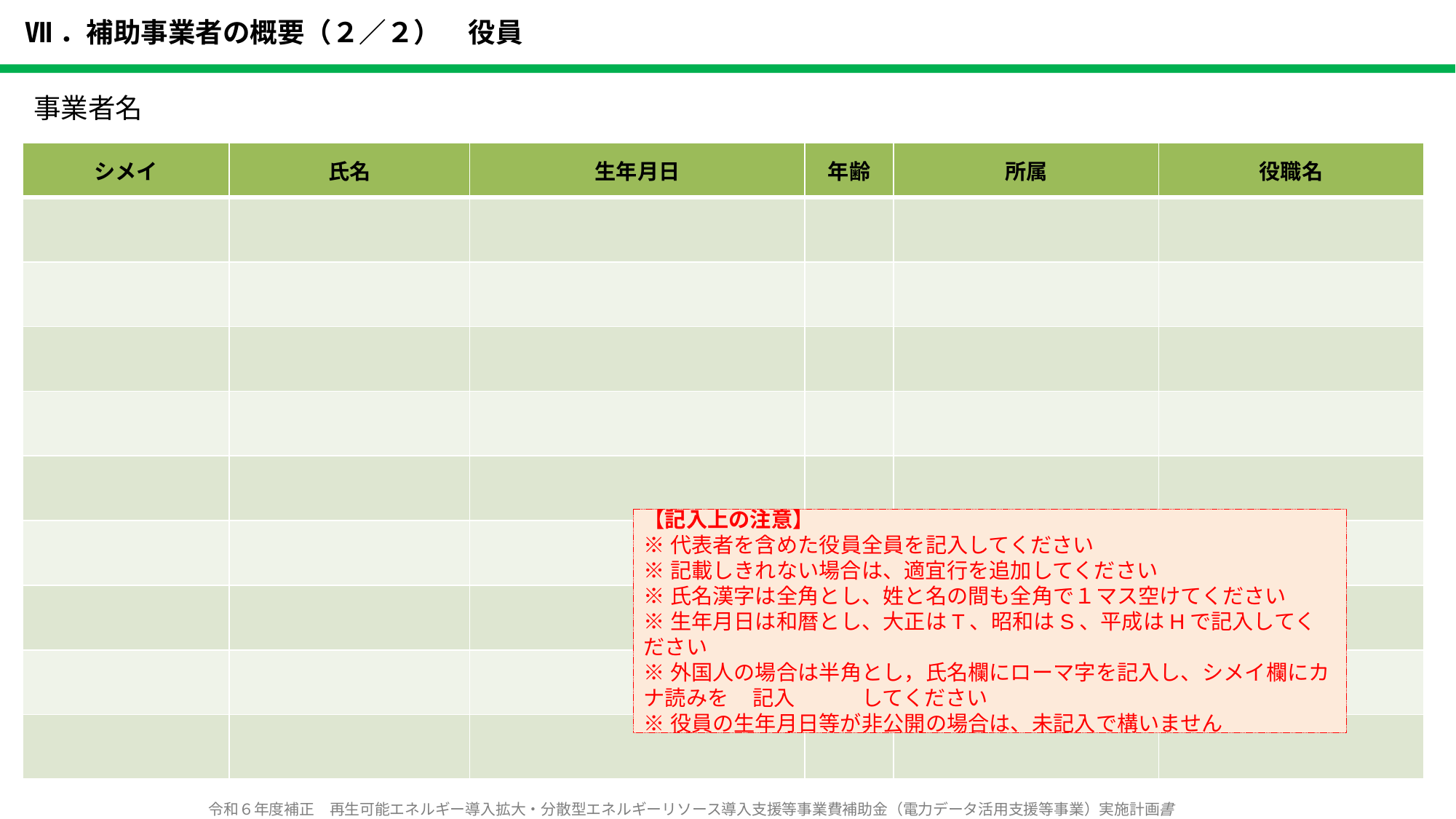

Ⅶ．補助事業者の概要（２／２）　役員
事業者名
| シメイ | 氏名 | 生年月日 | 年齢 | 所属 | 役職名 |
| --- | --- | --- | --- | --- | --- |
|  |  |  |  |  |  |
|  |  |  |  |  |  |
|  |  |  |  |  |  |
|  |  |  |  |  |  |
|  |  |  |  |  |  |
|  |  |  |  |  |  |
|  |  |  |  |  |  |
|  |  |  |  |  |  |
|  |  |  |  |  |  |
【記入上の注意】
※代表者を含めた役員全員を記入してください
※記載しきれない場合は、適宜行を追加してください
※氏名漢字は全角とし、姓と名の間も全角で１マス空けてください
※生年月日は和暦とし、大正はT、昭和はS、平成はHで記入してください
※外国人の場合は半角とし，氏名欄にローマ字を記入し、シメイ欄にカナ読みを	記入	してください
※役員の生年月日等が非公開の場合は、未記入で構いません